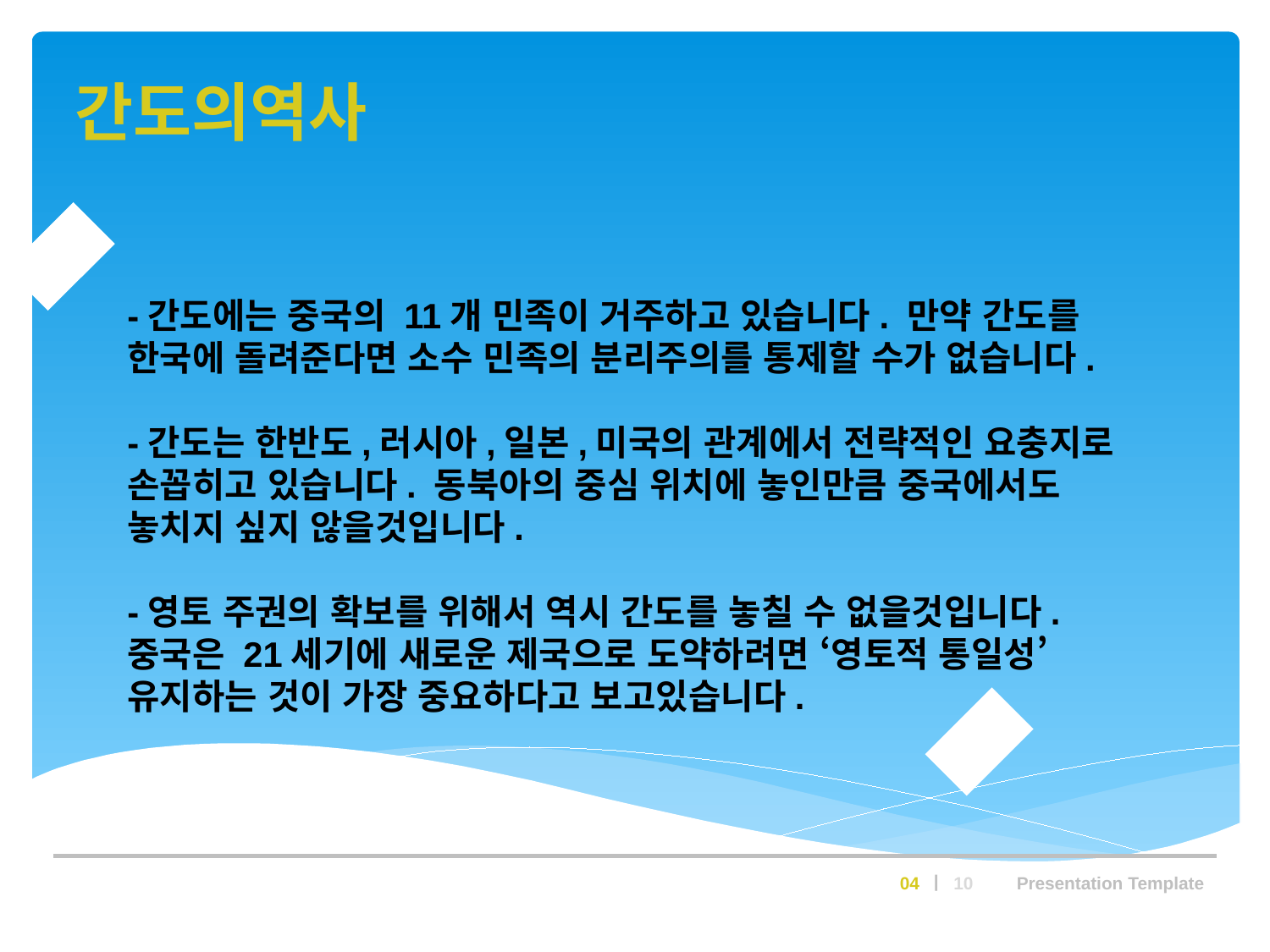

간도의역사

   중국의 입장

-간도에는 중국의 11개 민족이 거주하고 있습니다. 만약 간도를 한국에 돌려준다면 소수 민족의 분리주의를 통제할 수가 없습니다.

-간도는 한반도,러시아,일본,미국의 관계에서 전략적인 요충지로 손꼽히고 있습니다. 동북아의 중심 위치에 놓인만큼 중국에서도 놓치지 싶지 않을것입니다.

-영토 주권의 확보를 위해서 역시 간도를 놓칠 수 없을것입니다. 중국은 21세기에 새로운 제국으로 도약하려면 ‘영토적 통일성’ 유지하는 것이 가장 중요하다고 보고있습니다.

04 ㅣ 10　　Presentation Template